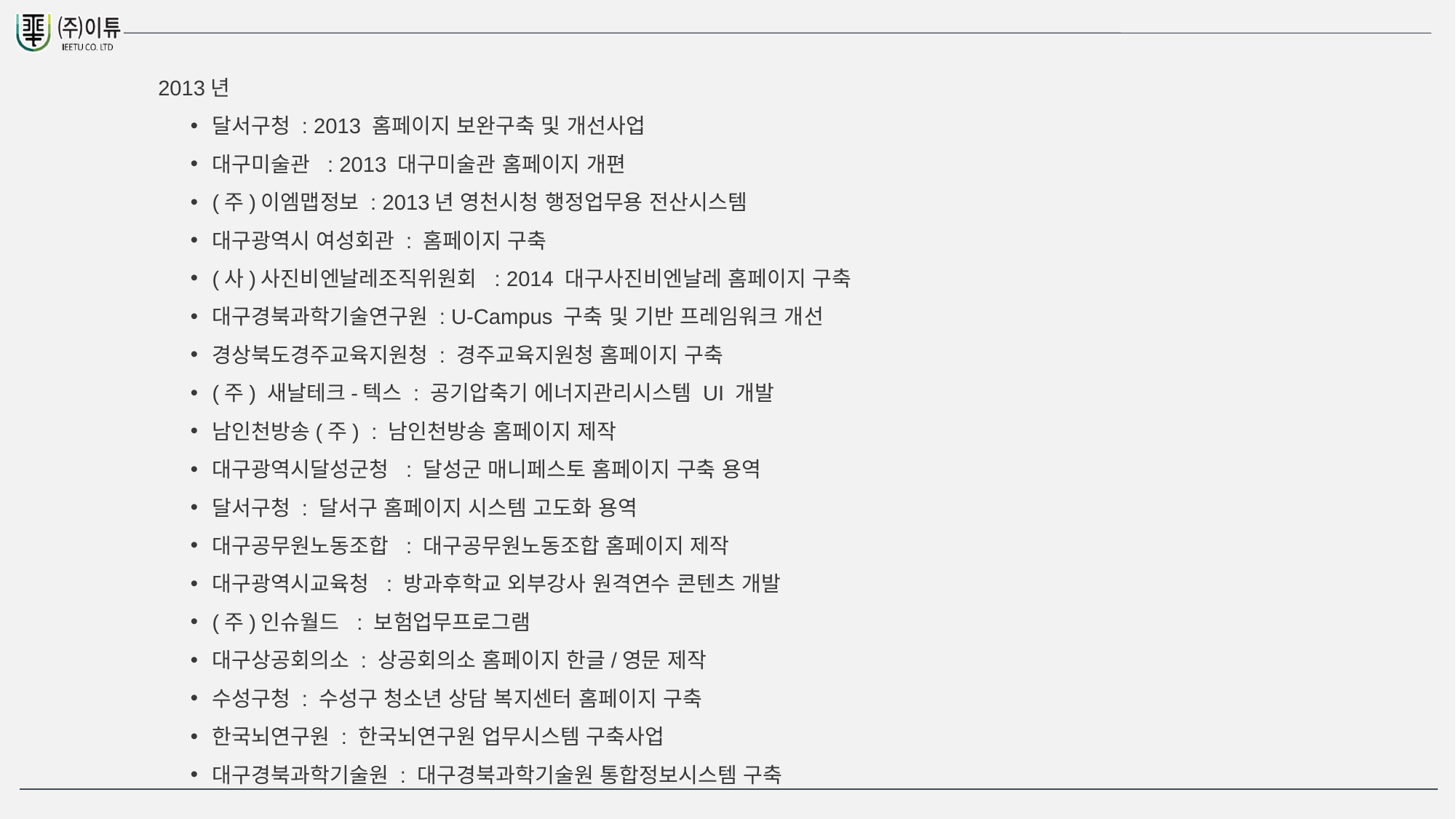

2013년
달서구청 : 2013 홈페이지 보완구축 및 개선사업
대구미술관  : 2013 대구미술관 홈페이지 개편
(주)이엠맵정보 : 2013년 영천시청 행정업무용 전산시스템
대구광역시 여성회관 : 홈페이지 구축
(사)사진비엔날레조직위원회  : 2014 대구사진비엔날레 홈페이지 구축
대구경북과학기술연구원 : U-Campus 구축 및 기반 프레임워크 개선
경상북도경주교육지원청 : 경주교육지원청 홈페이지 구축
(주) 새날테크-텍스 : 공기압축기 에너지관리시스템 UI 개발
남인천방송(주)  : 남인천방송 홈페이지 제작
대구광역시달성군청  : 달성군 매니페스토 홈페이지 구축 용역
달서구청 : 달서구 홈페이지 시스템 고도화 용역
대구공무원노동조합  : 대구공무원노동조합 홈페이지 제작
대구광역시교육청  : 방과후학교 외부강사 원격연수 콘텐츠 개발
(주)인슈월드  : 보험업무프로그램
대구상공회의소 : 상공회의소 홈페이지 한글/영문 제작
수성구청 : 수성구 청소년 상담 복지센터 홈페이지 구축
한국뇌연구원 : 한국뇌연구원 업무시스템 구축사업
대구경북과학기술원 : 대구경북과학기술원 통합정보시스템 구축